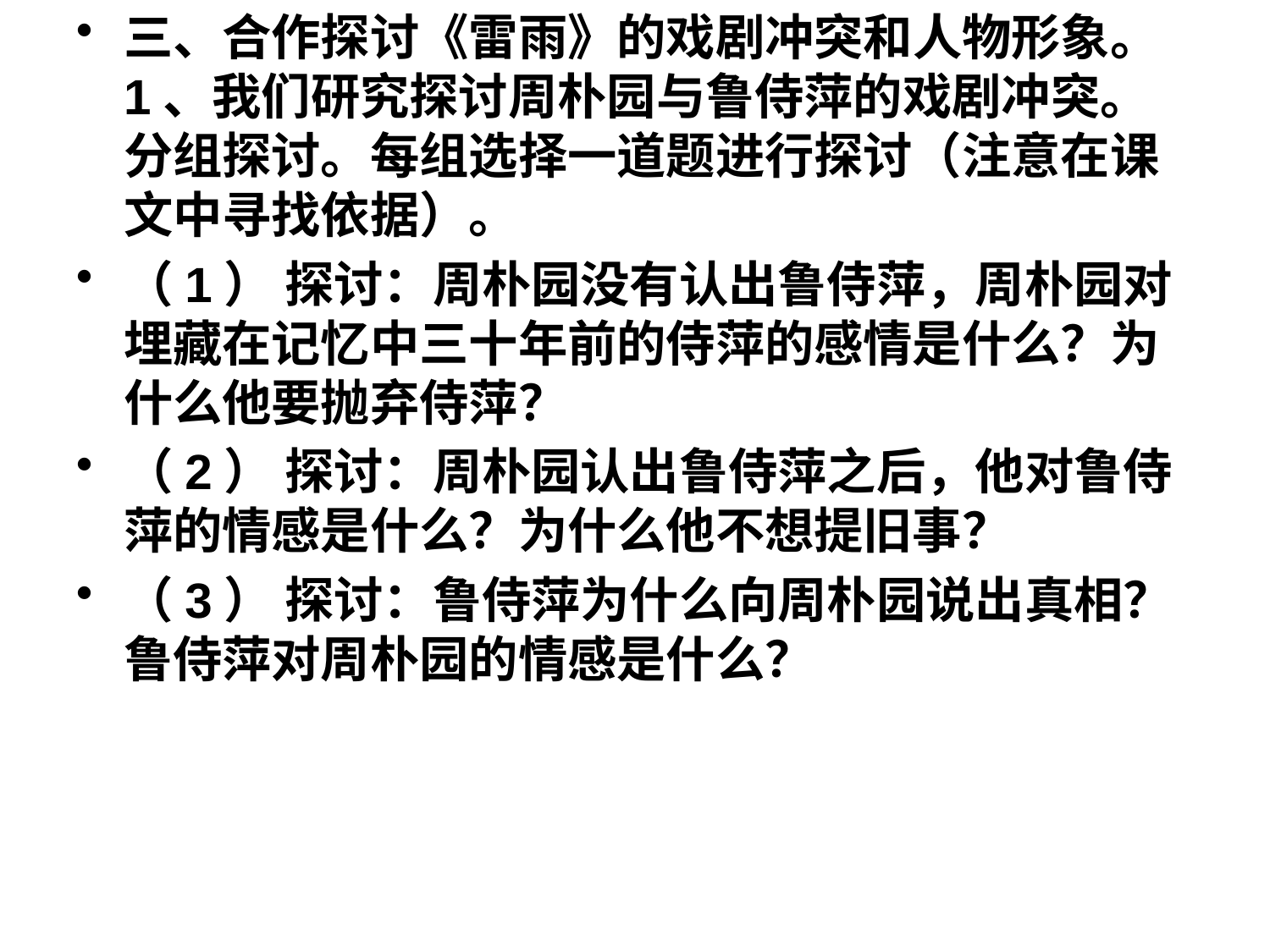

三、合作探讨《雷雨》的戏剧冲突和人物形象。 
1、我们研究探讨周朴园与鲁侍萍的戏剧冲突。 
分组探讨。每组选择一道题进行探讨（注意在课文中寻找依据）。
（1） 探讨：周朴园没有认出鲁侍萍，周朴园对埋藏在记忆中三十年前的侍萍的感情是什么？为什么他要抛弃侍萍？
（2） 探讨：周朴园认出鲁侍萍之后，他对鲁侍萍的情感是什么？为什么他不想提旧事？
（3） 探讨：鲁侍萍为什么向周朴园说出真相？鲁侍萍对周朴园的情感是什么？

#